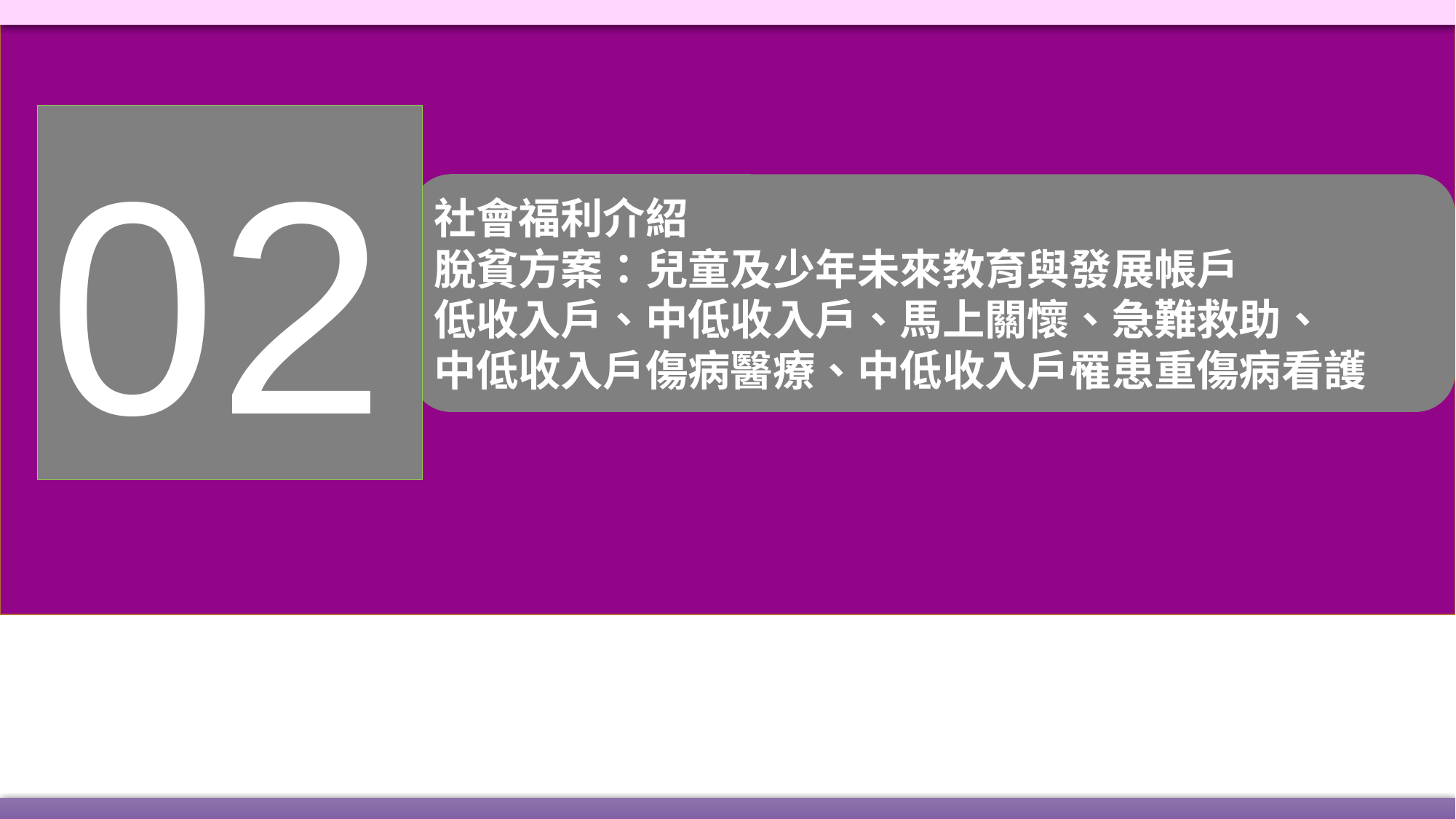

02
社會福利介紹
脫貧方案：兒童及少年未來教育與發展帳戶
低收入戶、中低收入戶、馬上關懷、急難救助、
中低收入戶傷病醫療、中低收入戶罹患重傷病看護